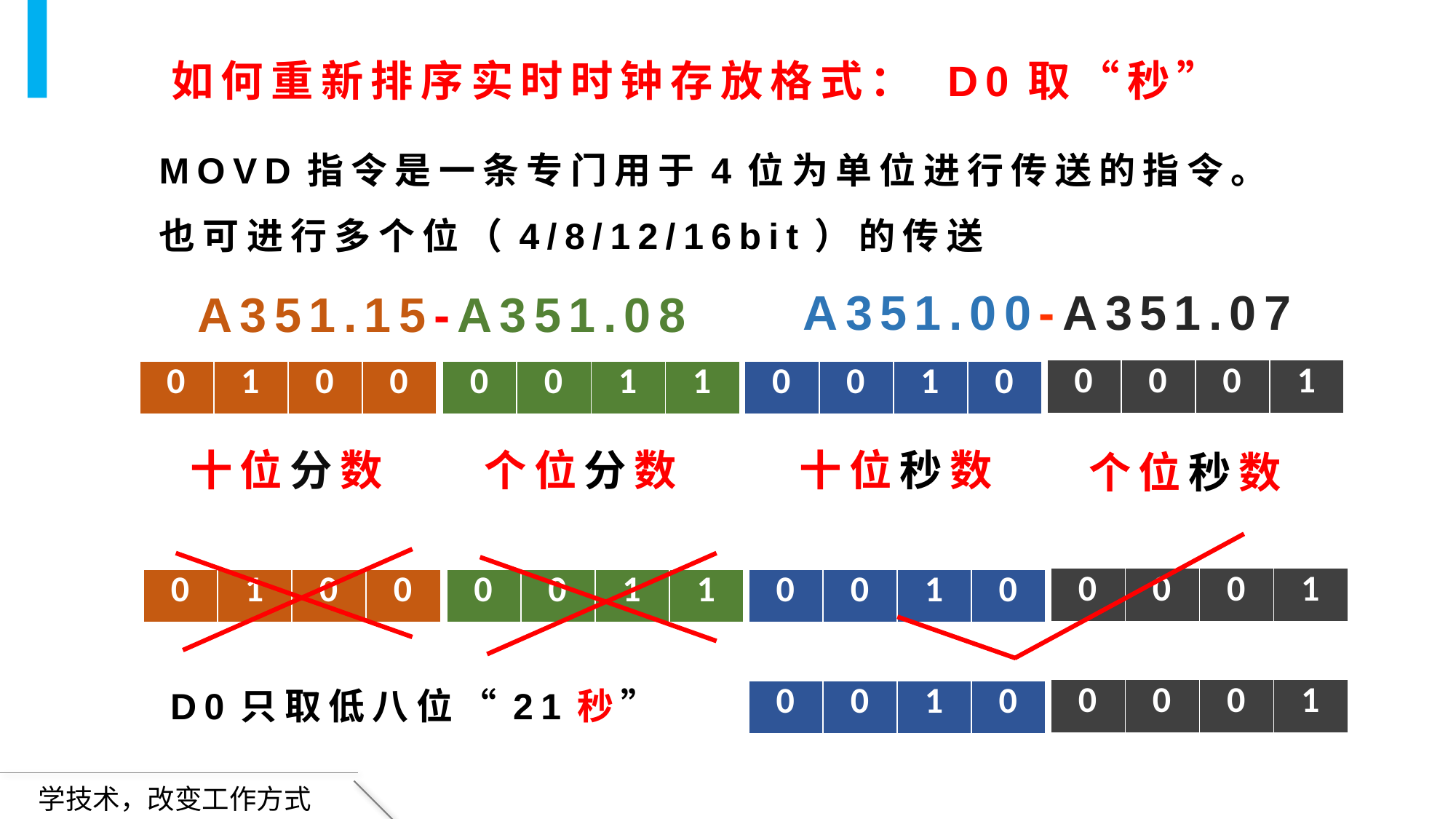

如何重新排序实时时钟存放格式： D0取“秒”
MOVD指令是一条专门用于4位为单位进行传送的指令。
也可进行多个位（4/8/12/16bit）的传送
A351.00-A351.07
A351.15-A351.08
| 0 | 0 | 0 | 1 |
| --- | --- | --- | --- |
| 0 | 1 | 0 | 0 |
| --- | --- | --- | --- |
| 0 | 0 | 1 | 1 |
| --- | --- | --- | --- |
| 0 | 0 | 1 | 0 |
| --- | --- | --- | --- |
个位分数
十位分数
十位秒数
个位秒数
| 0 | 0 | 0 | 1 |
| --- | --- | --- | --- |
| 0 | 1 | 0 | 0 |
| --- | --- | --- | --- |
| 0 | 0 | 1 | 1 |
| --- | --- | --- | --- |
| 0 | 0 | 1 | 0 |
| --- | --- | --- | --- |
D0只取低八位“21秒”
| 0 | 0 | 0 | 1 |
| --- | --- | --- | --- |
| 0 | 0 | 1 | 0 |
| --- | --- | --- | --- |